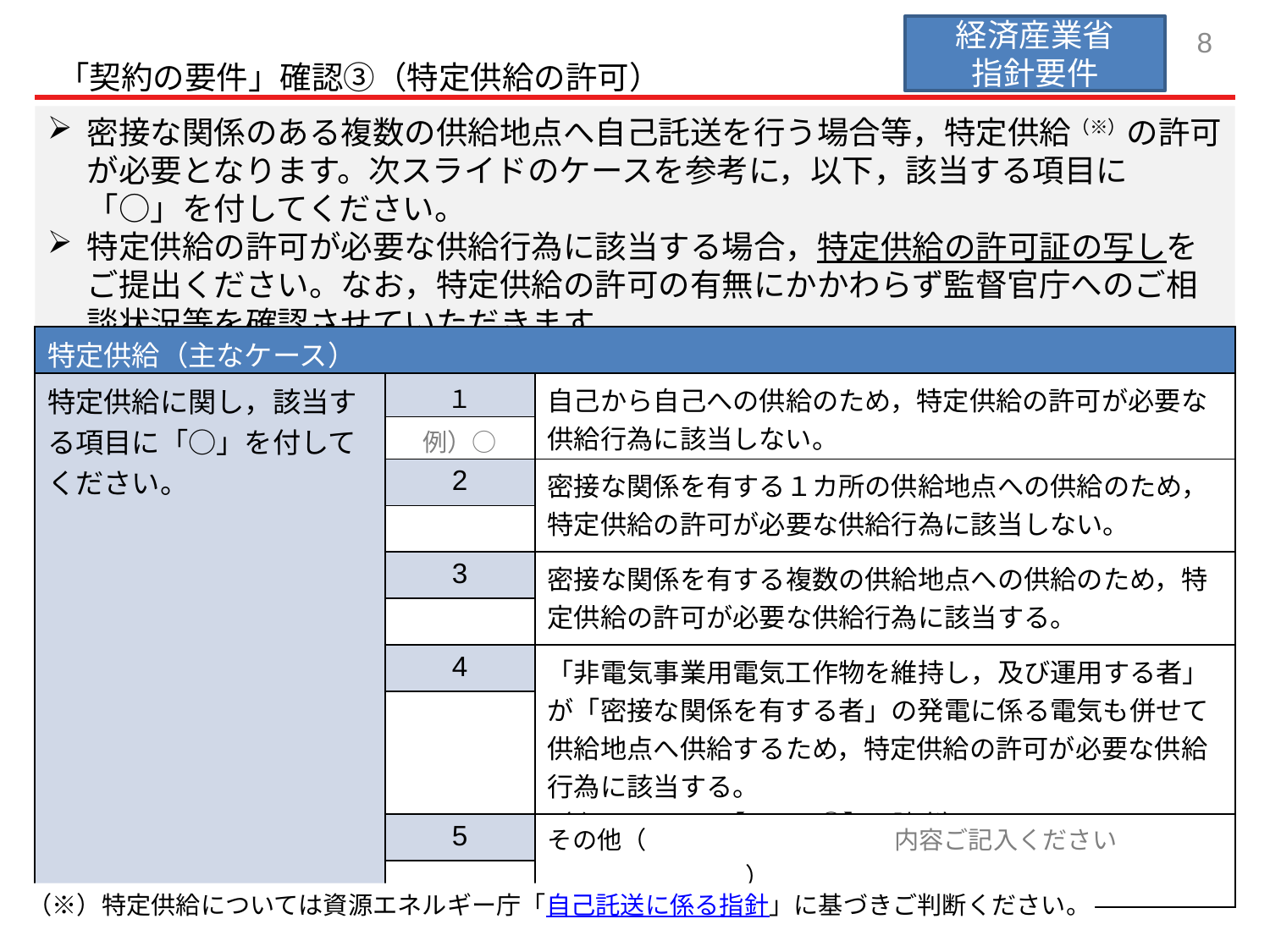

経済産業省
指針要件
8
「契約の要件」確認③（特定供給の許可）
密接な関係のある複数の供給地点へ自己託送を行う場合等，特定供給（※）の許可が必要となります。次スライドのケースを参考に，以下，該当する項目に「○」を付してください。
特定供給の許可が必要な供給行為に該当する場合，特定供給の許可証の写しをご提出ください。なお，特定供給の許可の有無にかかわらず監督官庁へのご相談状況等を確認させていただきます。
| 特定供給（主なケース） |  |  |
| --- | --- | --- |
| 特定供給に関し，該当する項目に「○」を付してください。 | １ | 自己から自己への供給のため，特定供給の許可が必要な供給行為に該当しない。 |
|  | 例）○ |  |
|  | 2 | 密接な関係を有する１カ所の供給地点への供給のため，特定供給の許可が必要な供給行為に該当しない。 |
|  |  |  |
|  | 3 | 密接な関係を有する複数の供給地点への供給のため，特定供給の許可が必要な供給行為に該当する。 |
|  |  |  |
|  | 4 | 「非電気事業用電気工作物を維持し，及び運用する者」が「密接な関係を有する者」の発電に係る電気も併せて供給地点へ供給するため，特定供給の許可が必要な供給行為に該当する。 （次スライドの【ケース④】に該当） |
|  |  |  |
|  | 5 | その他（　　　　　　　　　　内容ご記入ください　　　　　　　　　　　　） |
|  |  |  |
（※）特定供給については資源エネルギー庁「自己託送に係る指針」に基づきご判断ください。